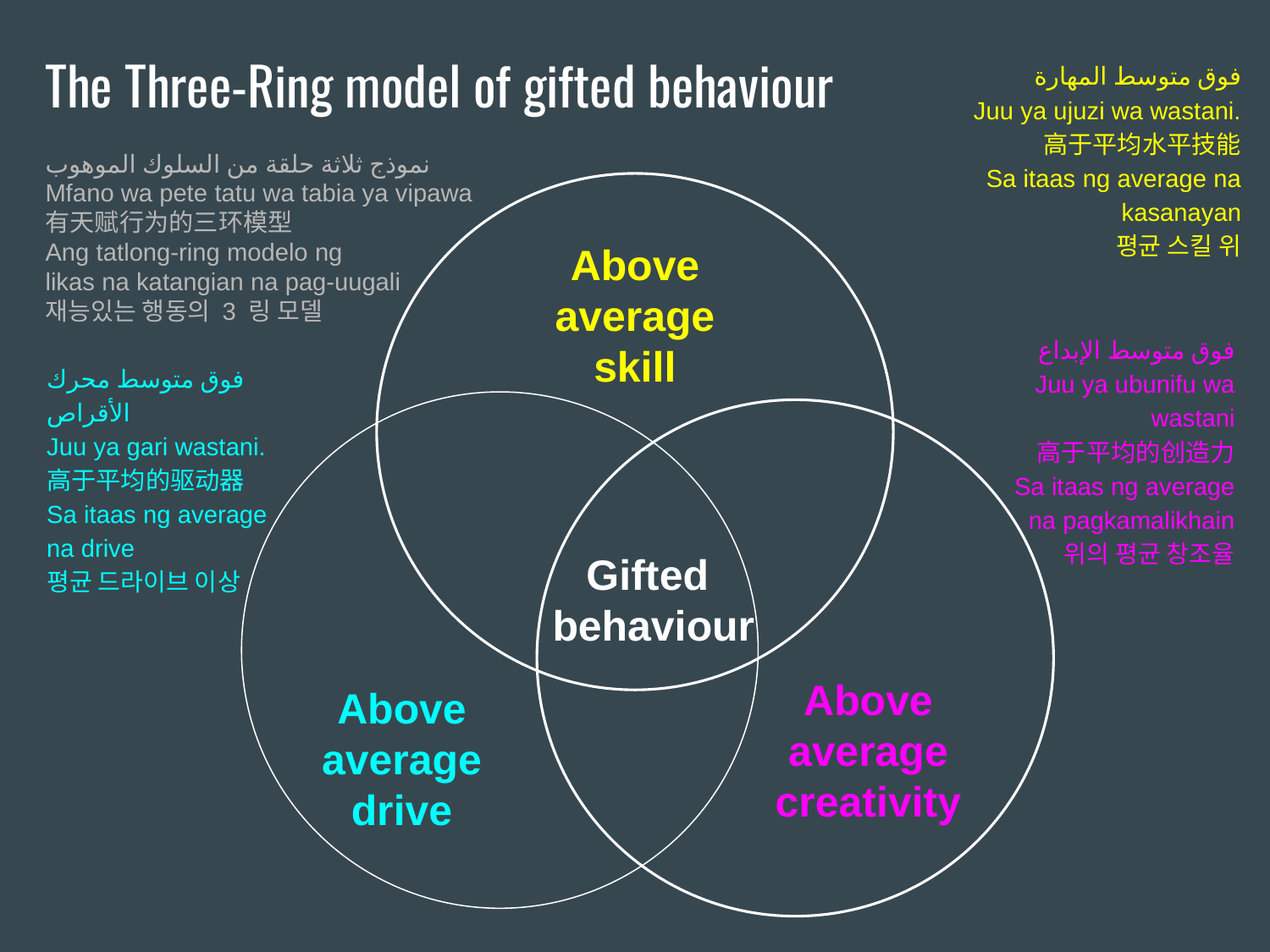

The Three-Ring model of gifted behaviour

نموذج ثلاثة حلقة من السلوك الموهوب
Mfano wa pete tatu wa tabia ya vipawa
有天赋行为的三环模型
Ang tatlong-ring modelo ng
likas na katangian na pag-uugali
재능있는 행동의 3 링 모델

فوق متوسط ​​المهارة
Juu ya ujuzi wa wastani.
高于平均水平技能
Sa itaas ng average na kasanayan
평균 스킬 위

Above average
skill
فوق متوسط ​​الإبداع
Juu ya ubunifu wa wastani
高于平均的创造力
Sa itaas ng average na pagkamalikhain
위의 평균 창조율
فوق متوسط ​​محرك الأقراص
Juu ya gari wastani.
高于平均的驱动器
Sa itaas ng average na drive
평균 드라이브 이상

Gifted
behaviour
Above average creativity
Above average drive